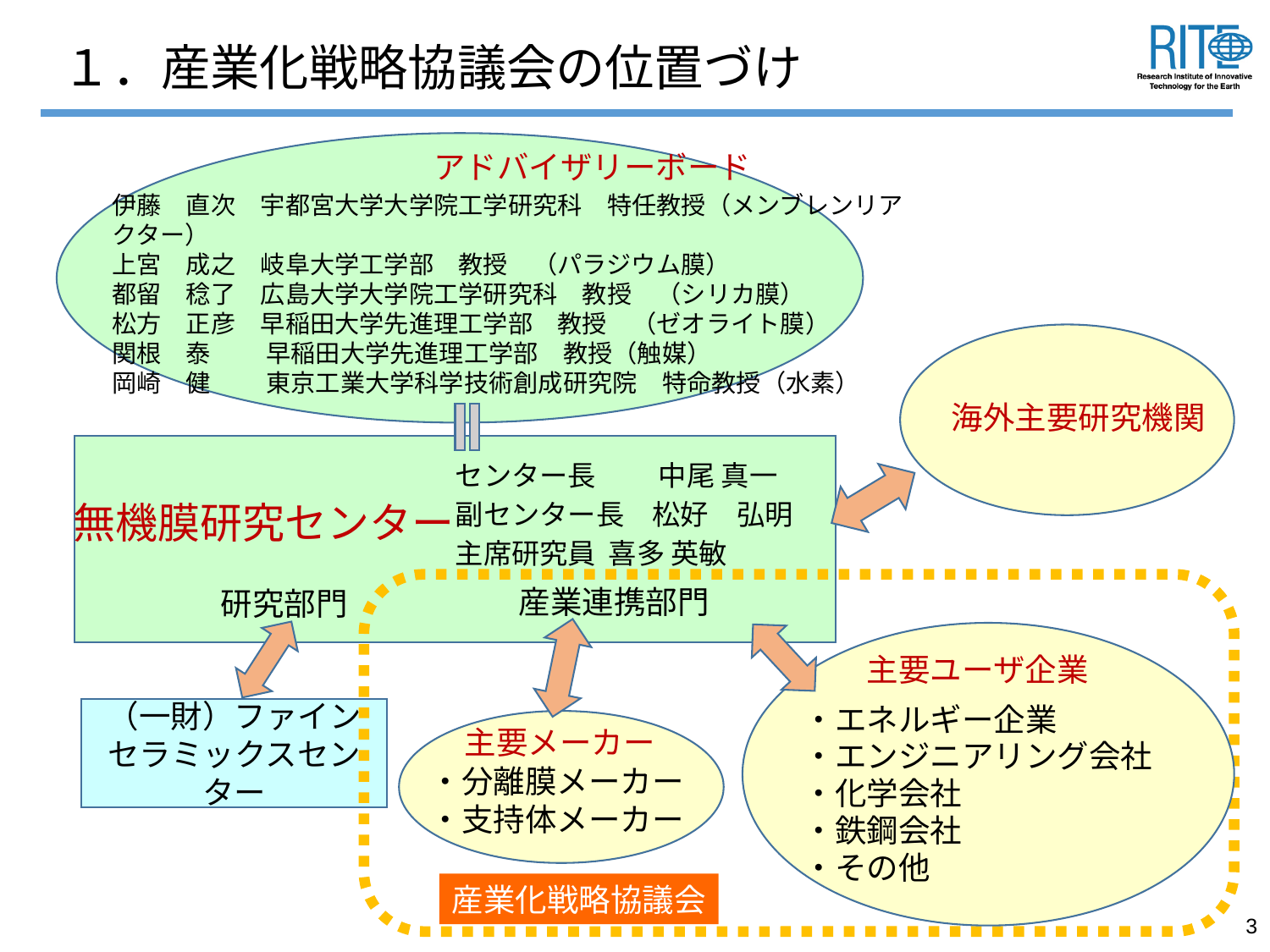

# １．産業化戦略協議会の位置づけ

　　　　　　　　　　　　　アドバイザリーボード

伊藤　直次　宇都宮大学大学院工学研究科　特任教授（メンブレンリアクター）
上宮　成之　岐阜大学工学部　教授　（パラジウム膜）
都留　稔了　広島大学大学院工学研究科　教授　（シリカ膜）
松方　正彦　早稲田大学先進理工学部　教授　（ゼオライト膜）
関根　泰　　 早稲田大学先進理工学部　教授（触媒）
岡崎　健　　 東京工業大学科学技術創成研究院　特命教授（水素）

海外主要研究機関

センター長　　 中尾 真一
副センター長　松好　弘明
主席研究員  喜多 英敏

無機膜研究センター

産業連携部門
研究部門

　　主要ユーザ企業

・エネルギー企業
・エンジニアリング会社
・化学会社
・鉄鋼会社
・その他
（一財）ファイン
セラミックスセンター

主要メーカー
・分離膜メーカー
・支持体メーカー
産業化戦略協議会
3